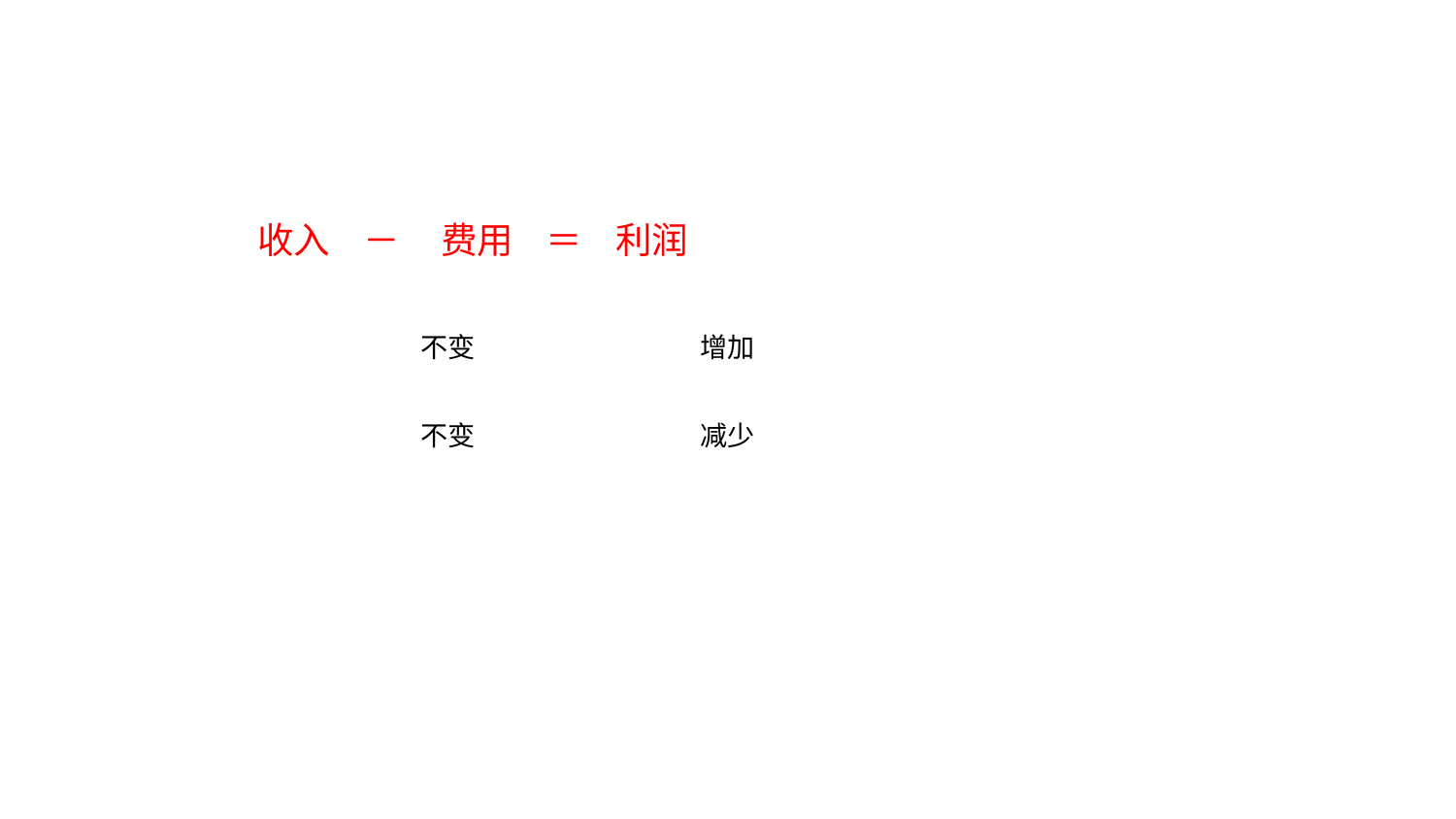

收入    －     费用    ＝    利润

不变
增加
不变
减少